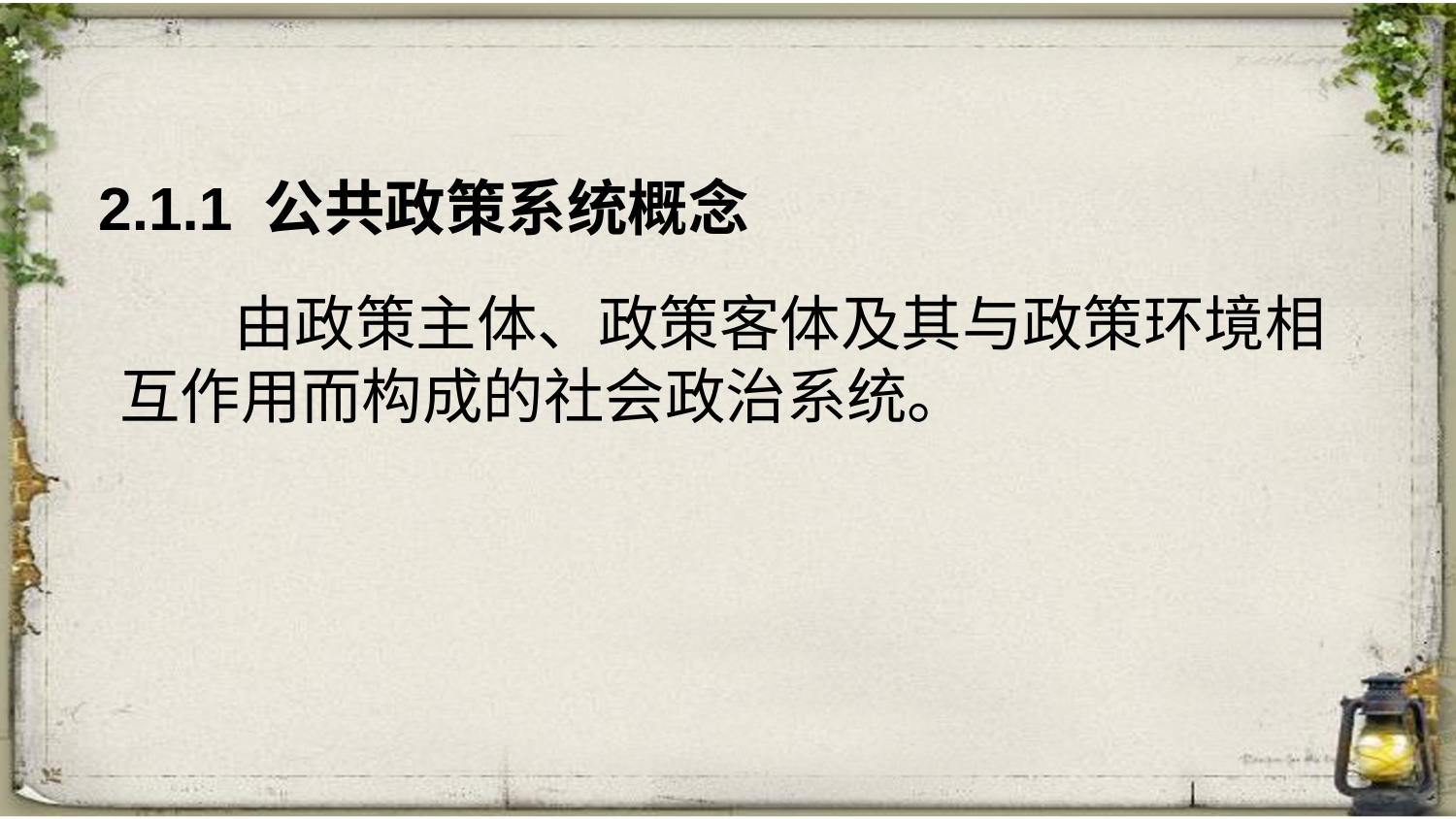

2.1.1 公共政策系统概念
由政策主体、政策客体及其与政策环境相互作用而构成的社会政治系统。